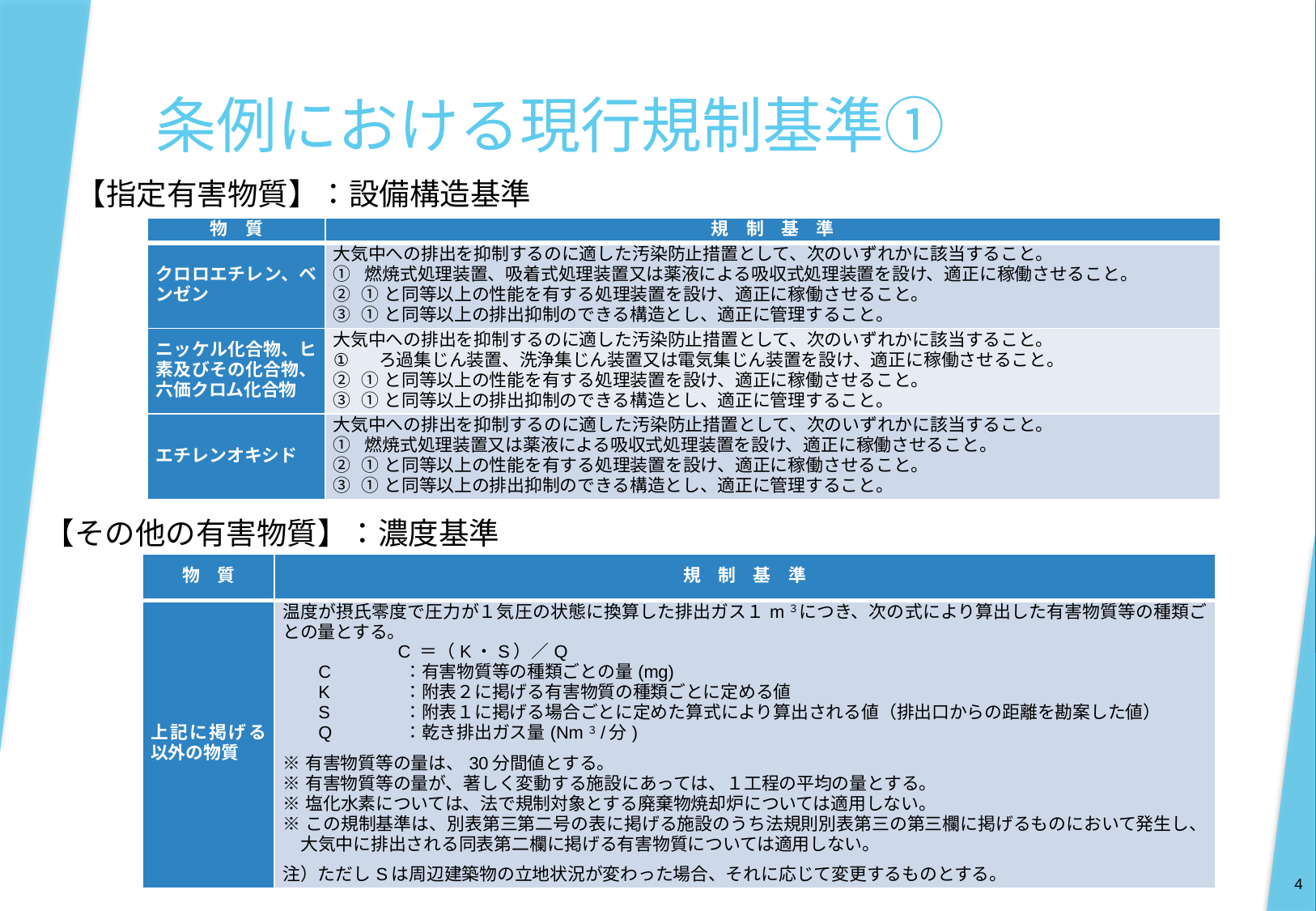

# 条例における現行規制基準①
【指定有害物質】：設備構造基準
| 物　質 | 規　制　基　準 |
| --- | --- |
| クロロエチレン、ベンゼン | 大気中への排出を抑制するのに適した汚染防止措置として、次のいずれかに該当すること。 ①    燃焼式処理装置、吸着式処理装置又は薬液による吸収式処理装置を設け、適正に稼働させること。 ②    ①と同等以上の性能を有する処理装置を設け、適正に稼働させること。 ③    ①と同等以上の排出抑制のできる構造とし、適正に管理すること。 |
| ニッケル化合物、ヒ素及びその化合物、六価クロム化合物 | 大気中への排出を抑制するのに適した汚染防止措置として、次のいずれかに該当すること。 ろ過集じん装置、洗浄集じん装置又は電気集じん装置を設け、適正に稼働させること。 ②    ①と同等以上の性能を有する処理装置を設け、適正に稼働させること。 ③    ①と同等以上の排出抑制のできる構造とし、適正に管理すること。 |
| エチレンオキシド | 大気中への排出を抑制するのに適した汚染防止措置として、次のいずれかに該当すること。 ①    燃焼式処理装置又は薬液による吸収式処理装置を設け、適正に稼働させること。 ②    ①と同等以上の性能を有する処理装置を設け、適正に稼働させること。 ③    ①と同等以上の排出抑制のできる構造とし、適正に管理すること。 |
【その他の有害物質】：濃度基準

| 物　質 | 規　制　基　準 |
| --- | --- |
| 上記に掲げる以外の物質 | 温度が摂氏零度で圧力が１気圧の状態に換算した排出ガス１m３につき、次の式により算出した有害物質等の種類ごとの量とする。　 C ＝（K・S）／Q C ：有害物質等の種類ごとの量(mg) K ：附表２に掲げる有害物質の種類ごとに定める値 S ：附表１に掲げる場合ごとに定めた算式により算出される値（排出口からの距離を勘案した値） Q ：乾き排出ガス量(Nm３/分) ※有害物質等の量は、30分間値とする。 ※有害物質等の量が、著しく変動する施設にあっては、１工程の平均の量とする。 ※塩化水素については、法で規制対象とする廃棄物焼却炉については適用しない。 ※この規制基準は、別表第三第二号の表に掲げる施設のうち法規則別表第三の第三欄に掲げるものにおいて発生し、大気中に排出される同表第二欄に掲げる有害物質については適用しない。 注）ただしSは周辺建築物の立地状況が変わった場合、それに応じて変更するものとする。 |
4
4